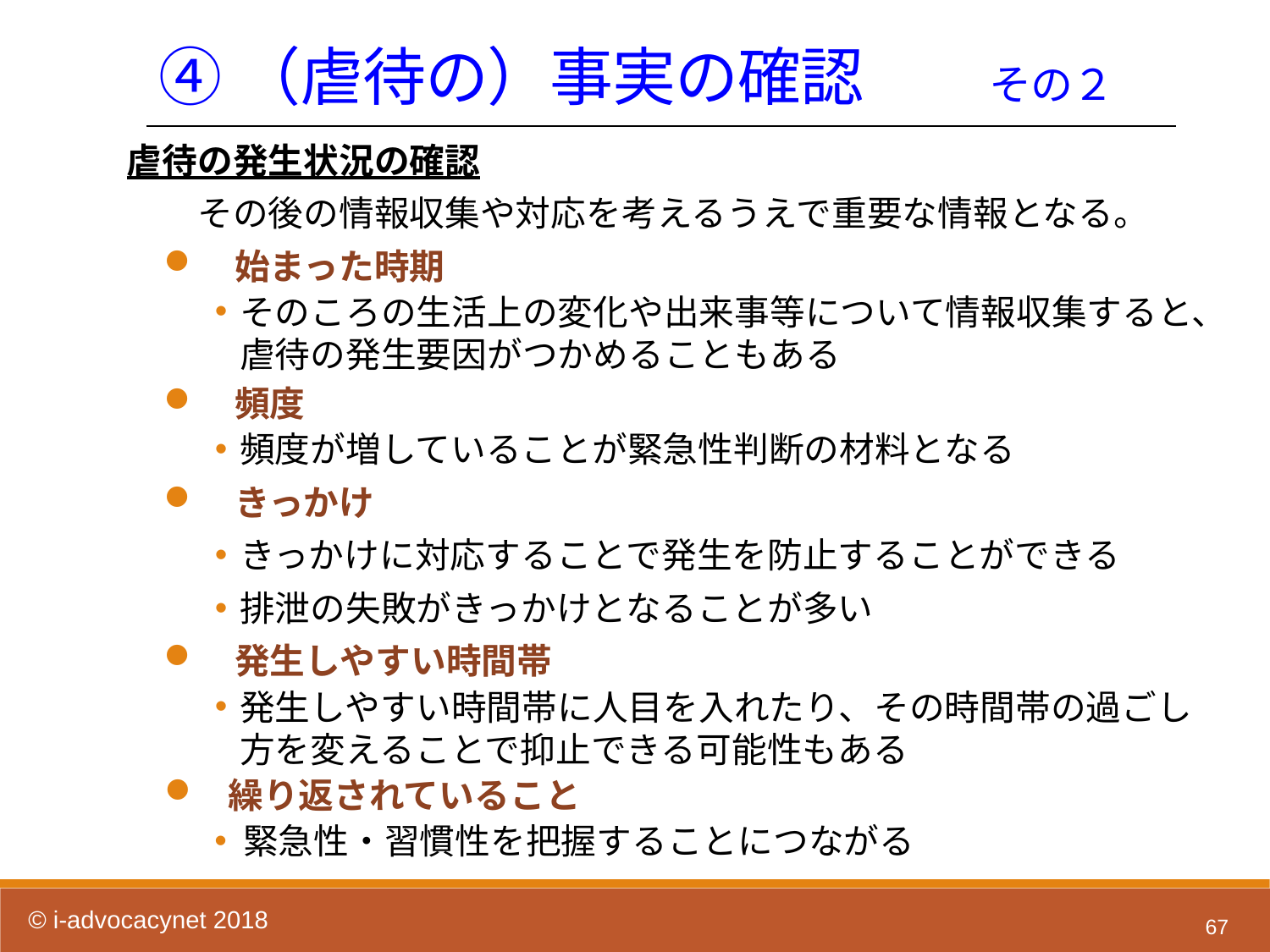

④（虐待の）事実の確認　　その２
虐待の発生状況の確認
　　その後の情報収集や対応を考えるうえで重要な情報となる。
　始まった時期
そのころの生活上の変化や出来事等について情報収集すると、虐待の発生要因がつかめることもある
　頻度
頻度が増していることが緊急性判断の材料となる
　きっかけ
きっかけに対応することで発生を防止することができる
排泄の失敗がきっかけとなることが多い
　発生しやすい時間帯
発生しやすい時間帯に人目を入れたり、その時間帯の過ごし方を変えることで抑止できる可能性もある
繰り返されていること
 緊急性・習慣性を把握することにつながる
67